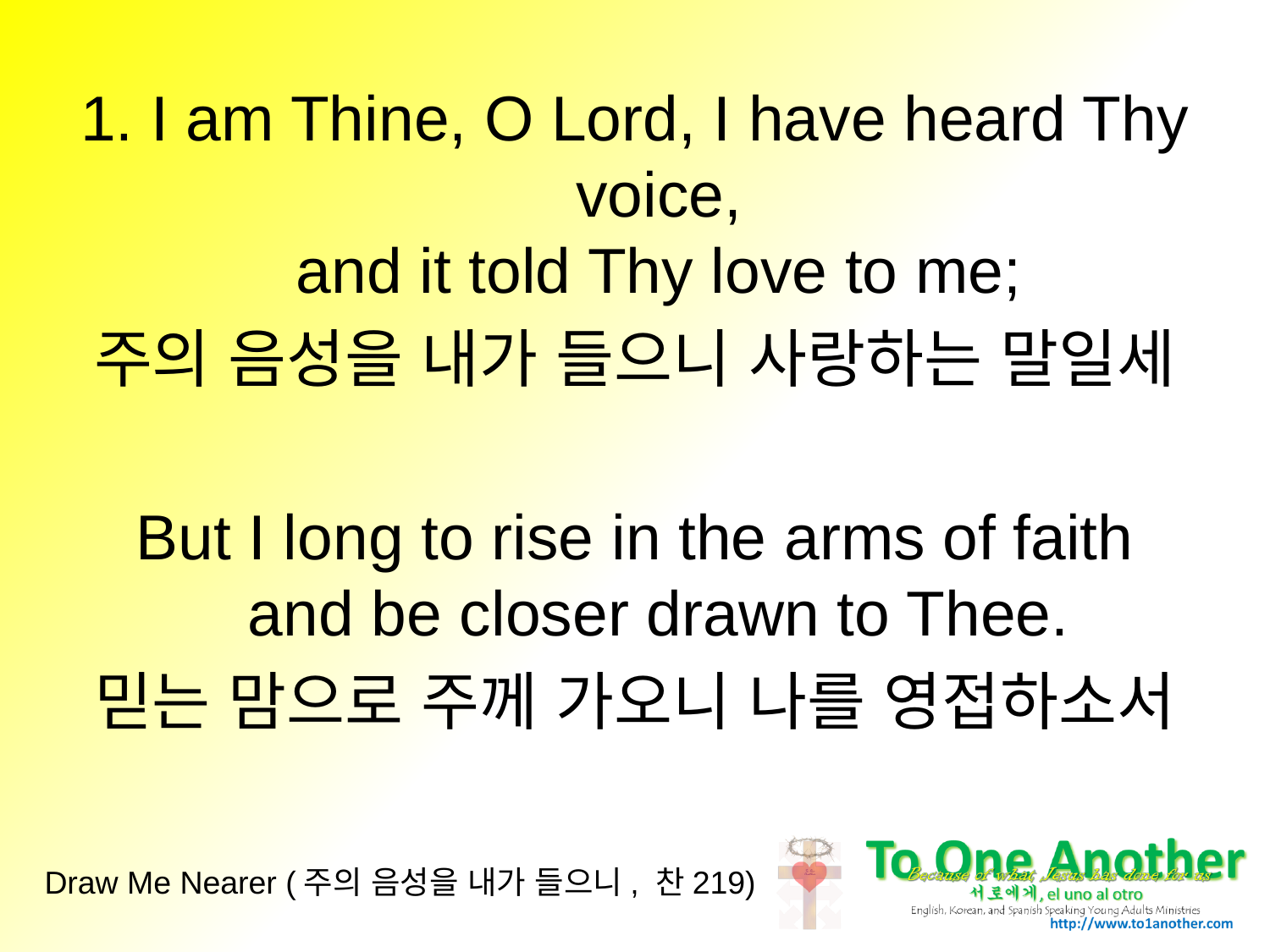

1. I am Thine, O Lord, I have heard Thy voice,
and it told Thy love to me;
주의 음성을 내가 들으니 사랑하는 말일세

But I long to rise in the arms of faith
and be closer drawn to Thee.
믿는 맘으로 주께 가오니 나를 영접하소서
# Draw Me Nearer (주의 음성을 내가 들으니, 찬219)